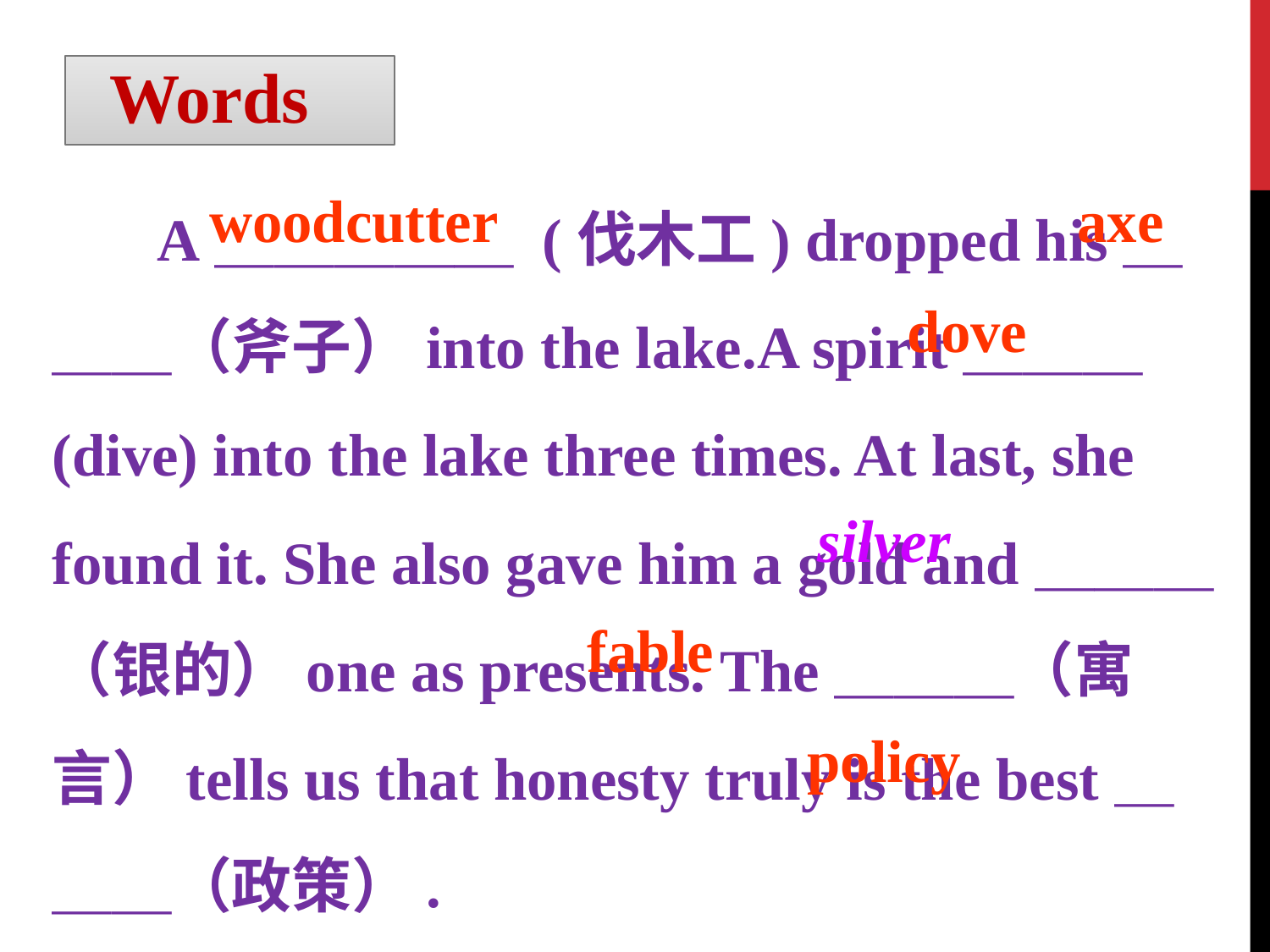

Words
       A＿＿＿＿＿ (伐木工) dropped his＿＿＿（斧子）into the lake.A spirit＿＿＿(dive) into the lake three times. At last, she found it. She also gave him a gold and＿＿＿（银的）one as presents. The＿＿＿（寓言）tells us that honesty truly is the best＿＿＿（政策）.

woodcutter
axe
dove
silver
fable
policy